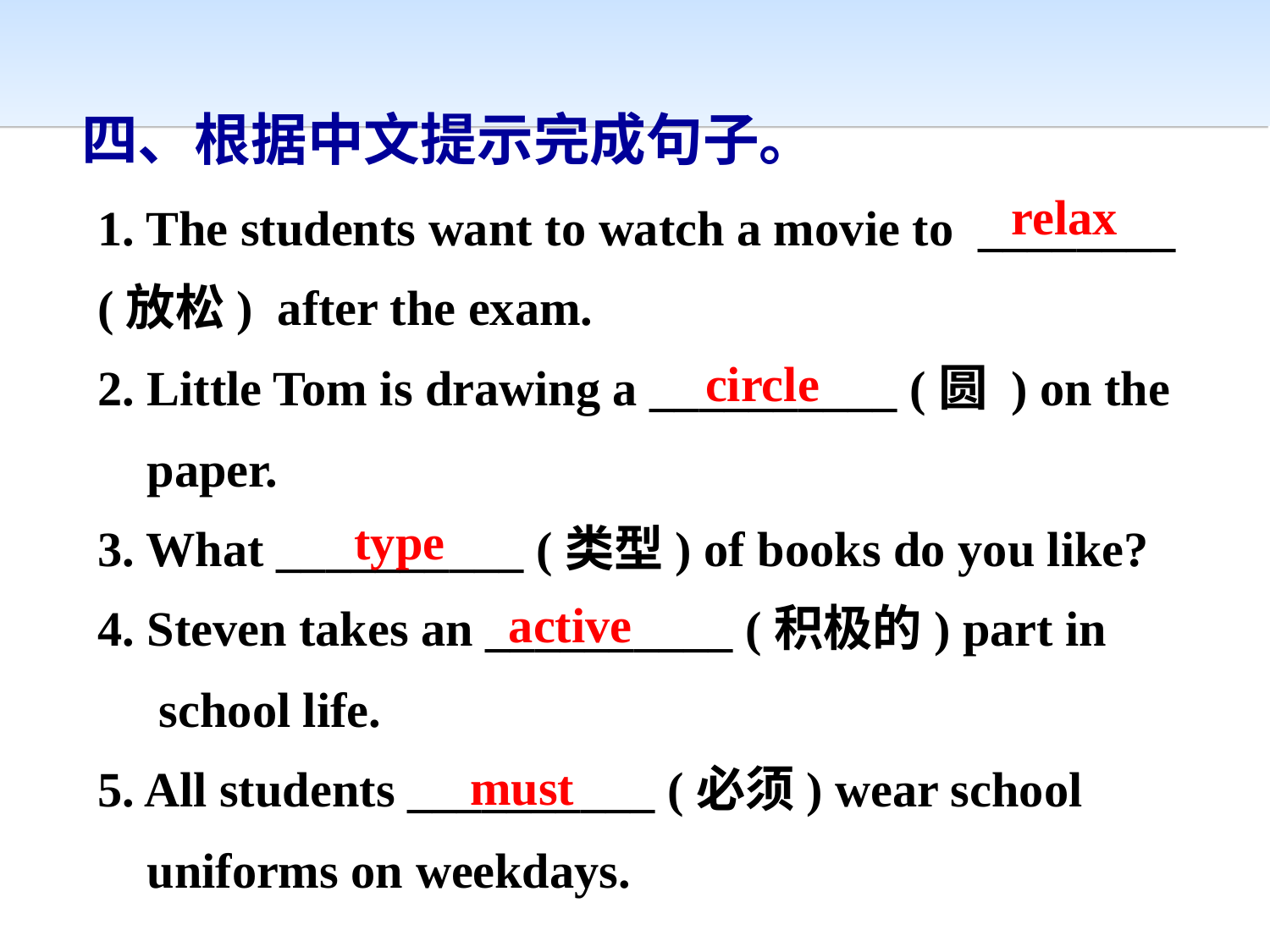

四、根据中文提示完成句子。
1. The students want to watch a movie to  ________  (放松)  after the exam.
2. Little Tom is drawing a __________ (圆 ) on the
    paper.
3. What __________ (类型) of books do you like?
4. Steven takes an __________ (积极的) part in
     school life.
5. All students __________ (必须) wear school
    uniforms on weekdays.
relax
circle
type
active
must